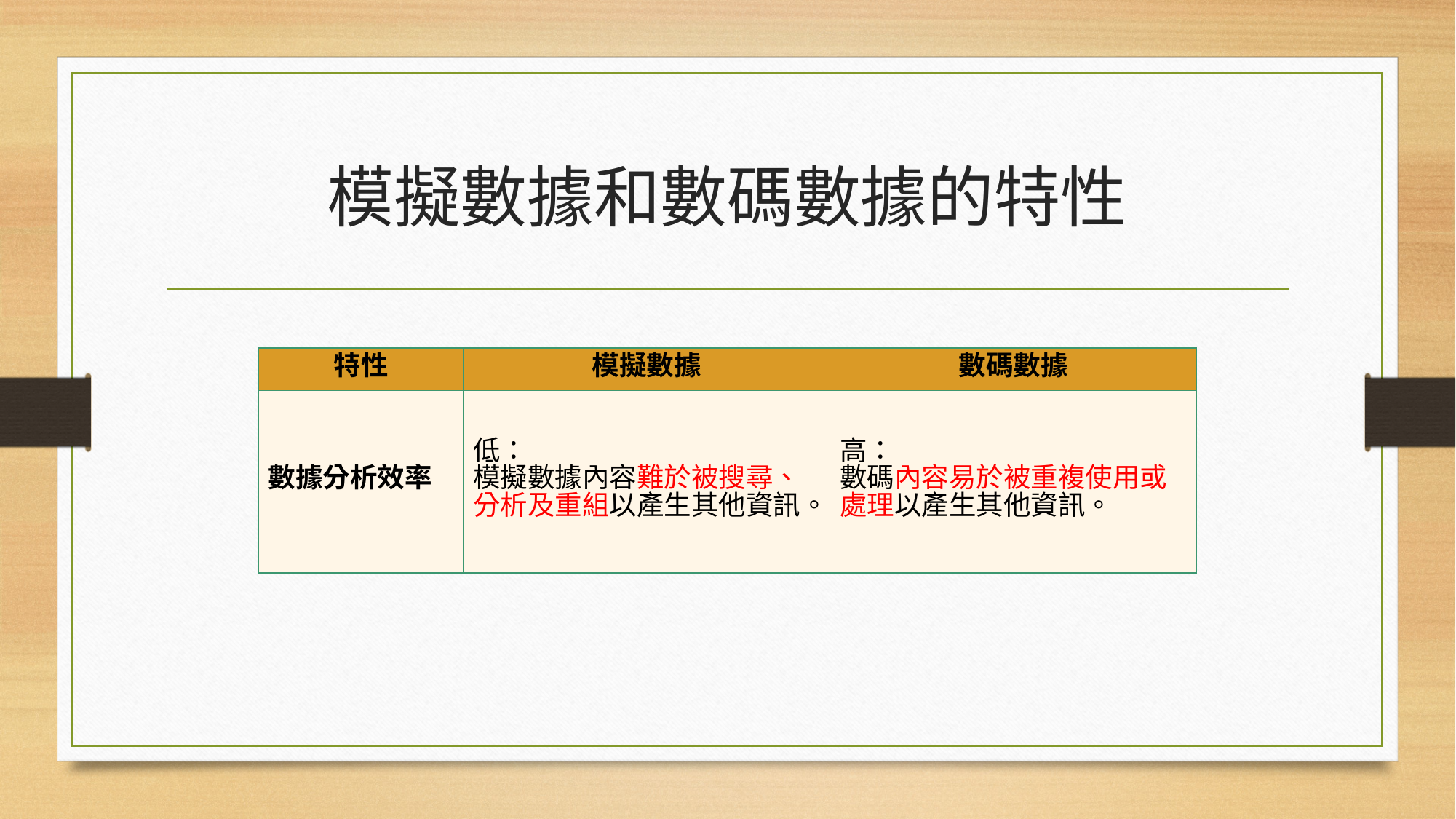

# 模擬數據和數碼數據的特性

| 特性 | 模擬數據 | 數碼數據 |
| --- | --- | --- |
| 數據分析效率 | 低： 模擬數據內容難於被搜尋、分析及重組以產生其他資訊。 | 高： 數碼內容易於被重複使用或處理以產生其他資訊。 |